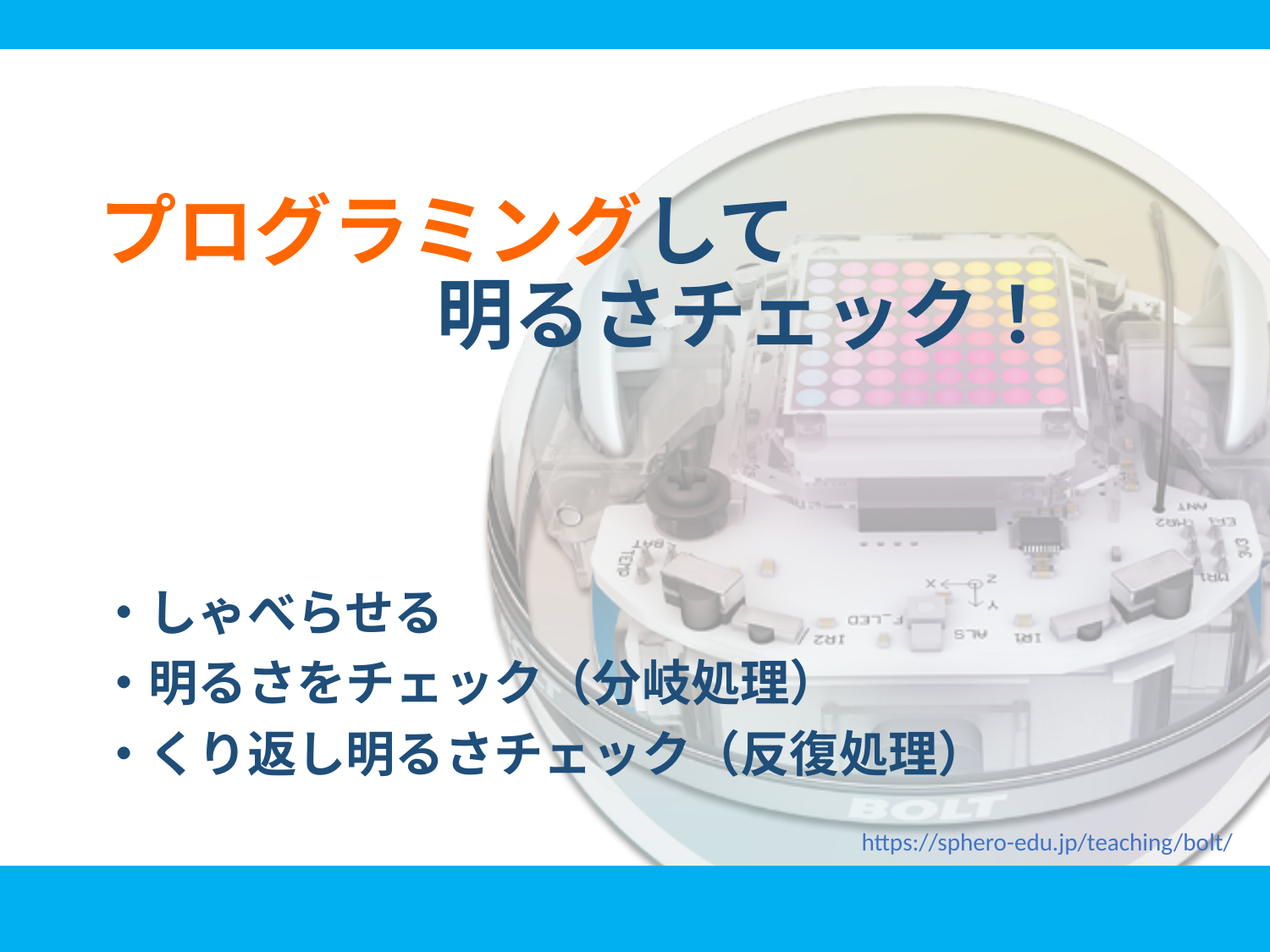

# プログラミングして 明るさチェック！
・しゃべらせる
・明るさをチェック（分岐処理）
・くり返し明るさチェック（反復処理）